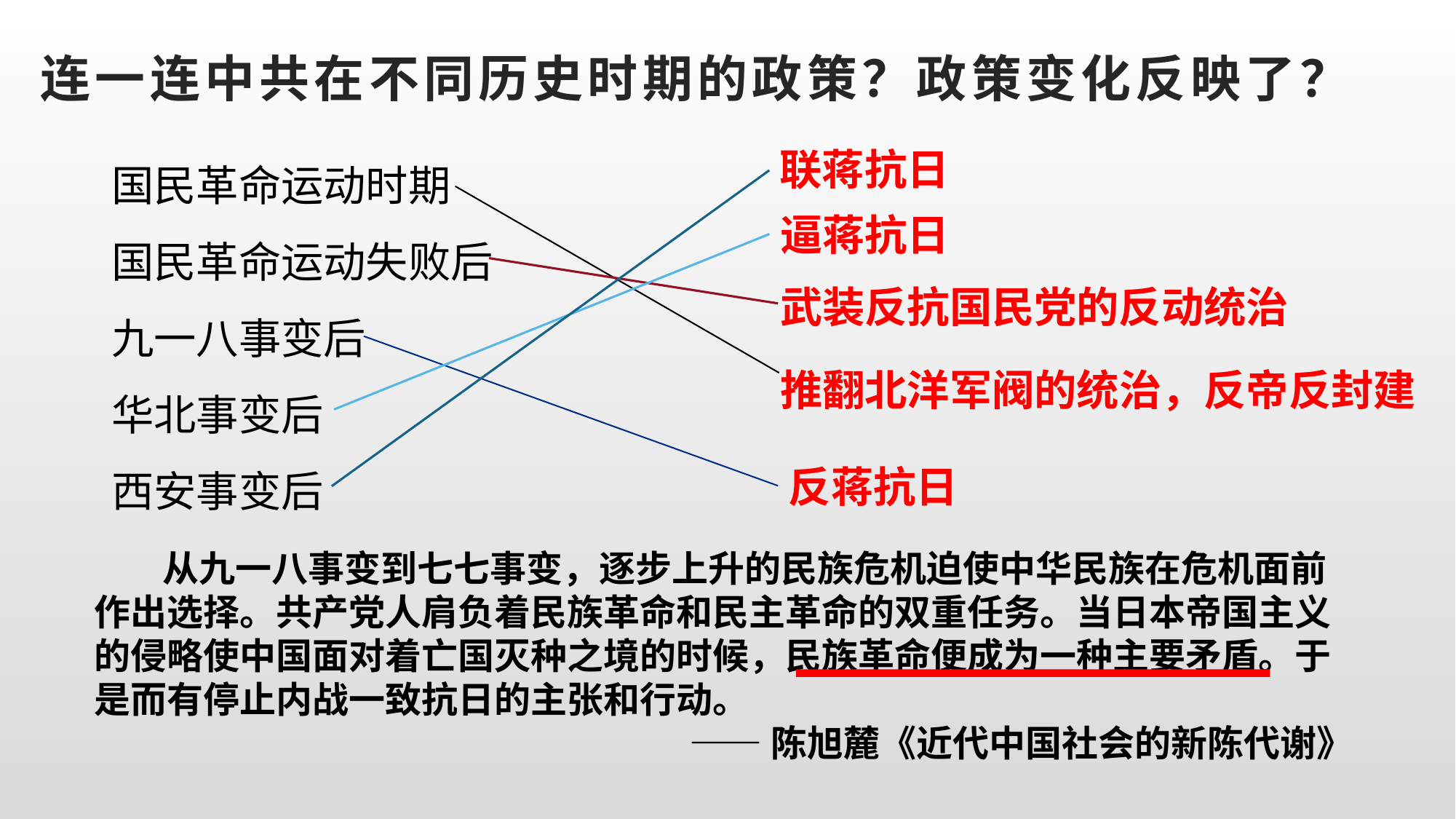

# 连一连中共在不同历史时期的政策？政策变化反映了？
国民革命运动时期
国民革命运动失败后
九一八事变后
华北事变后
西安事变后
联蒋抗日
逼蒋抗日
武装反抗国民党的反动统治
推翻北洋军阀的统治，反帝反封建
反蒋抗日
          从九一八事变到七七事变，逐步上升的民族危机迫使中华民族在危机面前作出选择。共产党人肩负着民族革命和民主革命的双重任务。当日本帝国主义的侵略使中国面对着亡国灭种之境的时候，民族革命便成为一种主要矛盾。于是而有停止内战一致抗日的主张和行动。
——陈旭麓《近代中国社会的新陈代谢》